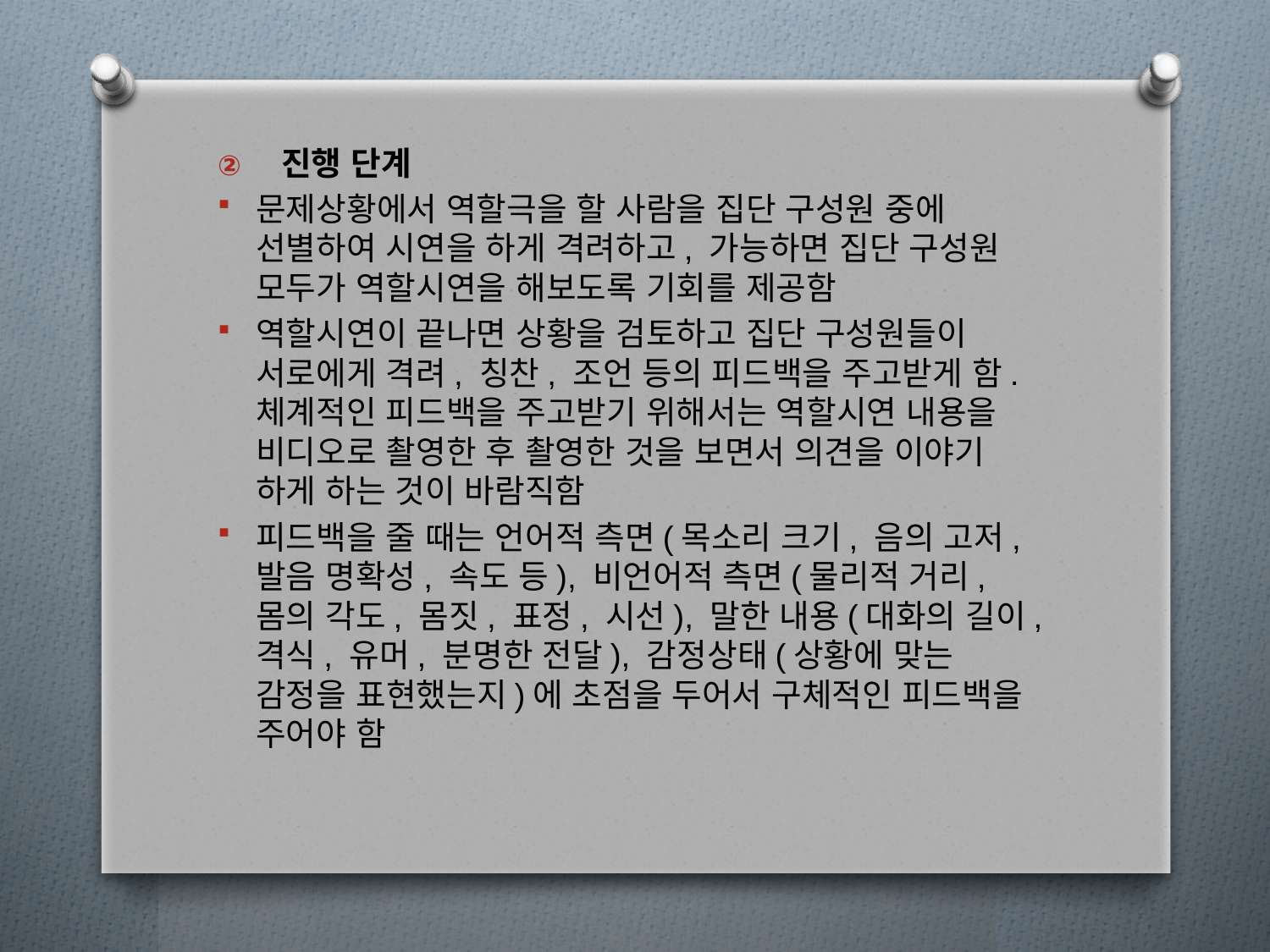

진행 단계
문제상황에서 역할극을 할 사람을 집단 구성원 중에 선별하여 시연을 하게 격려하고, 가능하면 집단 구성원 모두가 역할시연을 해보도록 기회를 제공함
역할시연이 끝나면 상황을 검토하고 집단 구성원들이 서로에게 격려, 칭찬, 조언 등의 피드백을 주고받게 함. 체계적인 피드백을 주고받기 위해서는 역할시연 내용을 비디오로 촬영한 후 촬영한 것을 보면서 의견을 이야기 하게 하는 것이 바람직함
피드백을 줄 때는 언어적 측면(목소리 크기, 음의 고저, 발음 명확성, 속도 등), 비언어적 측면(물리적 거리, 몸의 각도, 몸짓, 표정, 시선), 말한 내용(대화의 길이, 격식, 유머, 분명한 전달), 감정상태(상황에 맞는 감정을 표현했는지)에 초점을 두어서 구체적인 피드백을 주어야 함